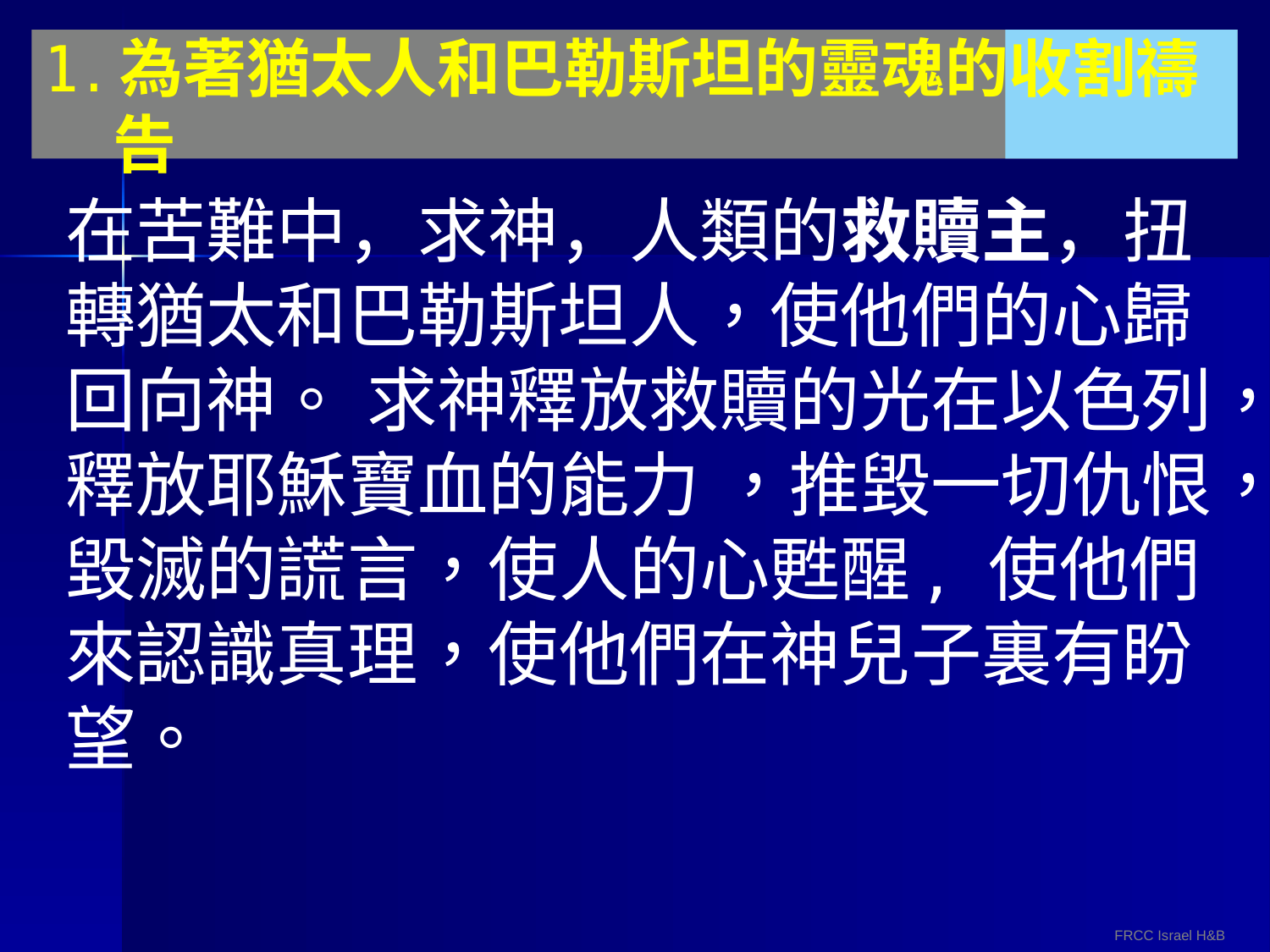

# 1.為著猶太人和巴勒斯坦的靈魂的收割禱告
在苦難中，求神，人類的救贖主，扭轉猶太和巴勒斯坦人，使他們的心歸回向神。 求神釋放救贖的光在以色列，釋放耶穌寶血的能力 ，推毀一切仇恨，毀滅的謊言，使人的心甦醒, 使他們來認識真理，使他們在神兒子裏有盼望。